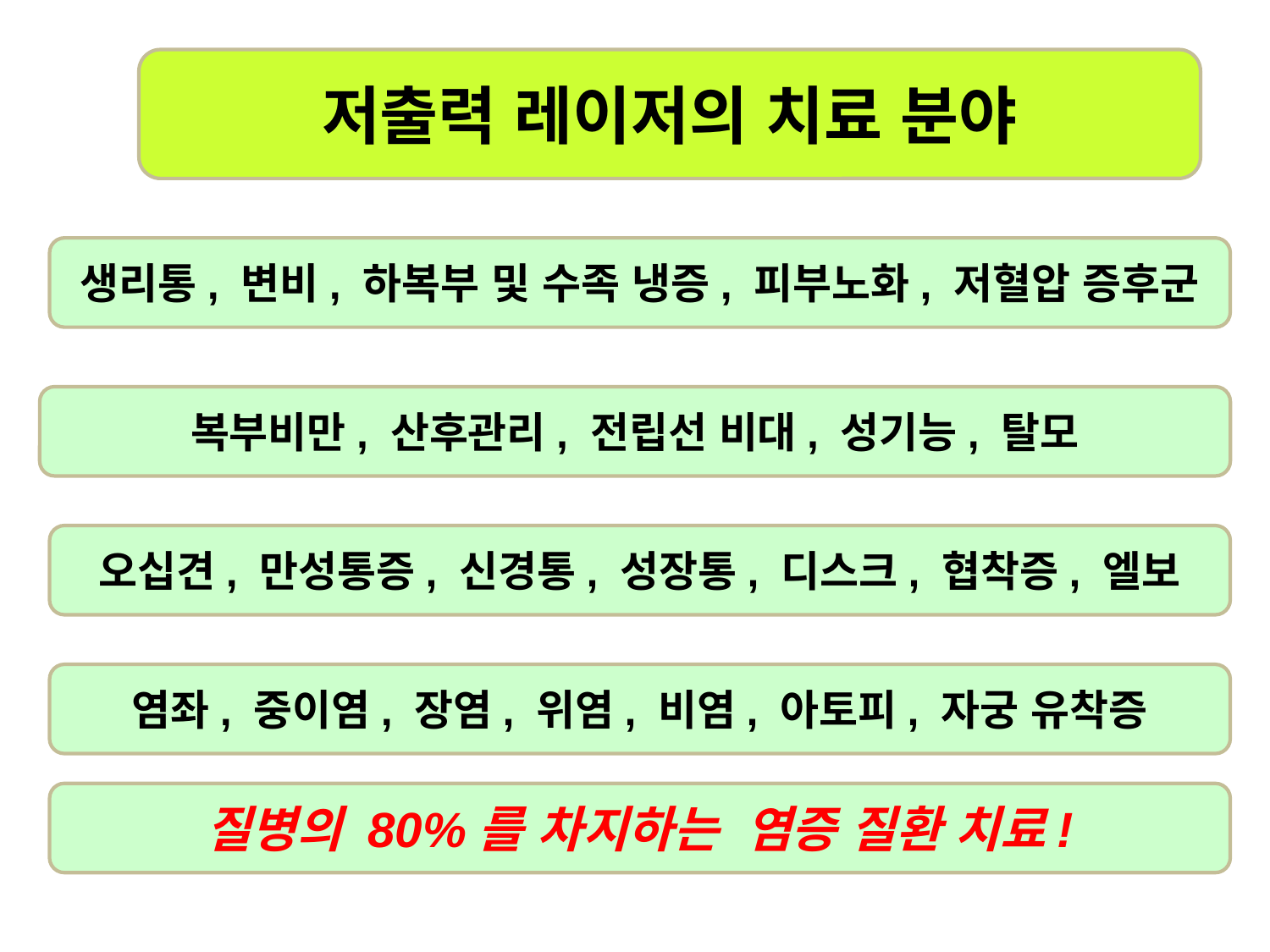

저출력 레이저의 치료 분야
생리통, 변비, 하복부 및 수족 냉증, 피부노화, 저혈압 증후군
복부비만, 산후관리, 전립선 비대, 성기능, 탈모
오십견, 만성통증, 신경통, 성장통, 디스크, 협착증, 엘보
염좌, 중이염, 장염, 위염, 비염, 아토피, 자궁 유착증
질병의 80%를 차지하는  염증 질환 치료!